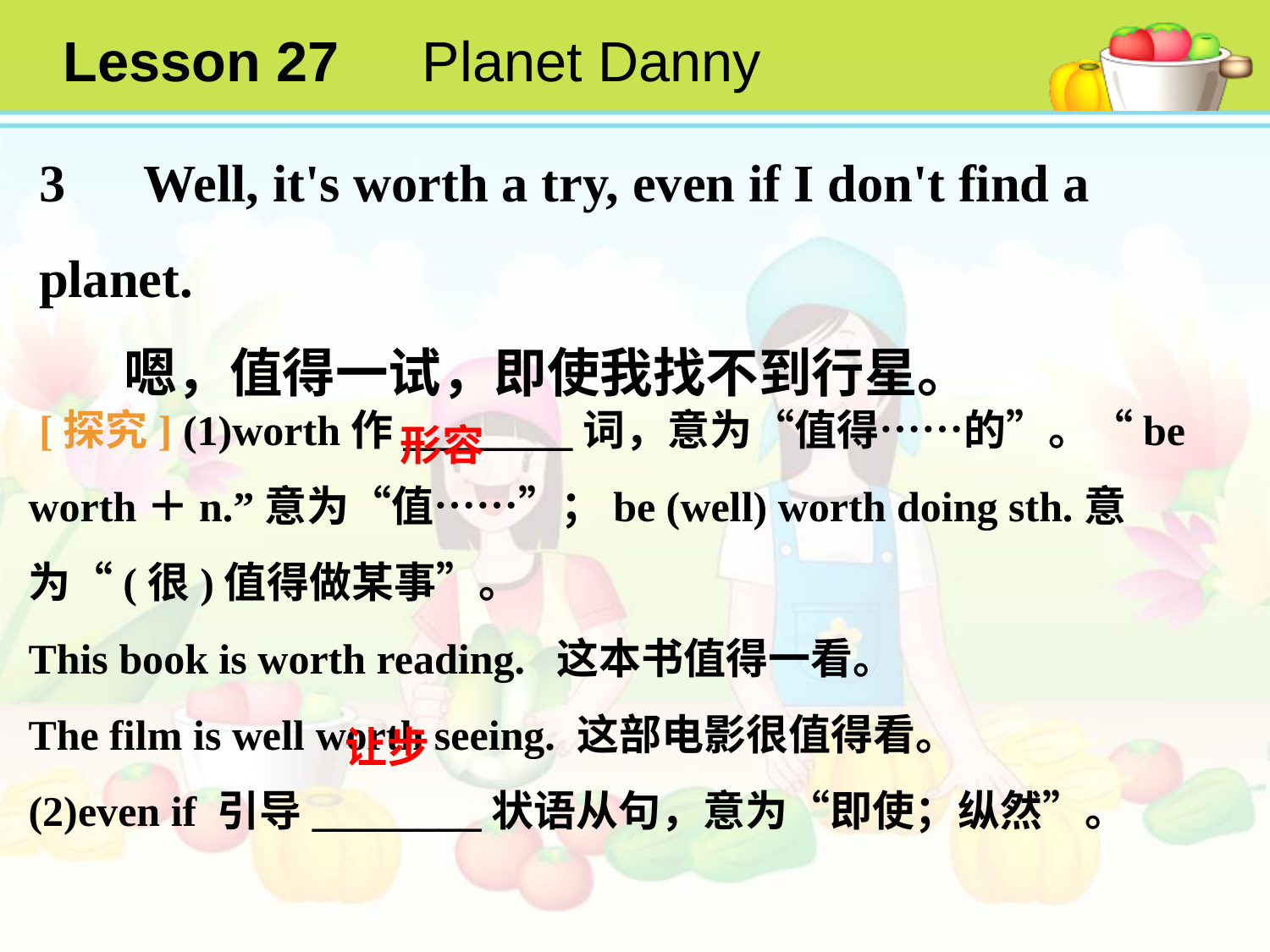

Lesson 27　Planet Danny
3　Well, it's worth a try, even if I don't find a planet.
      嗯，值得一试，即使我找不到行星。
形容
 [探究] (1)worth作________词，意为“值得……的”。“be worth＋n.”意为“值……”；be (well) worth doing sth.意为“(很)值得做某事”。
This book is worth reading.  这本书值得一看。
The film is well worth seeing. 这部电影很值得看。
(2)even if 引导________状语从句，意为“即使；纵然”。
让步